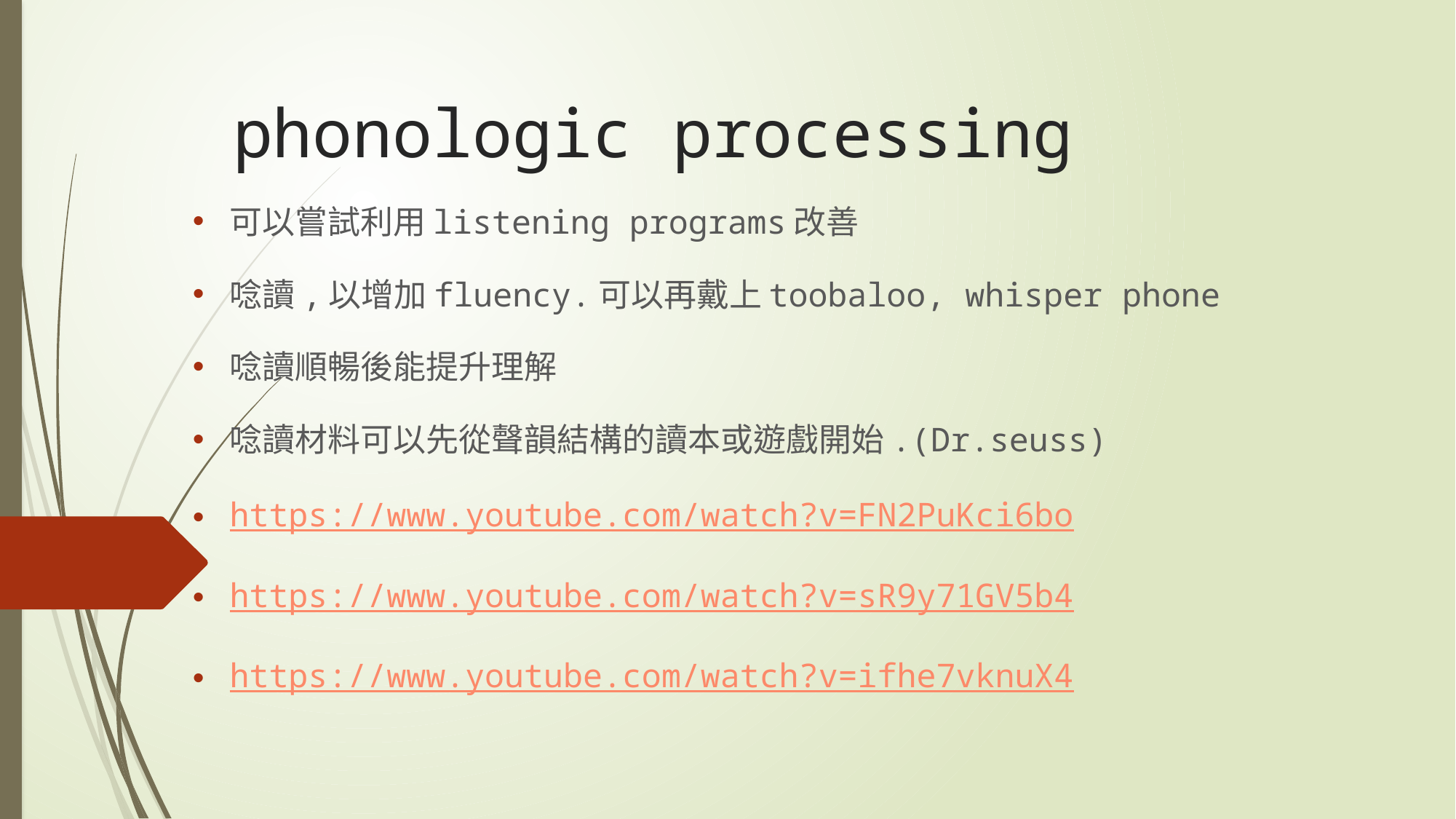

# phonologic processing
可以嘗試利用listening programs改善
唸讀,以增加fluency.可以再戴上toobaloo, whisper phone
唸讀順暢後能提升理解
唸讀材料可以先從聲韻結構的讀本或遊戲開始.(Dr.seuss)
https://www.youtube.com/watch?v=FN2PuKci6bo
https://www.youtube.com/watch?v=sR9y71GV5b4
https://www.youtube.com/watch?v=ifhe7vknuX4